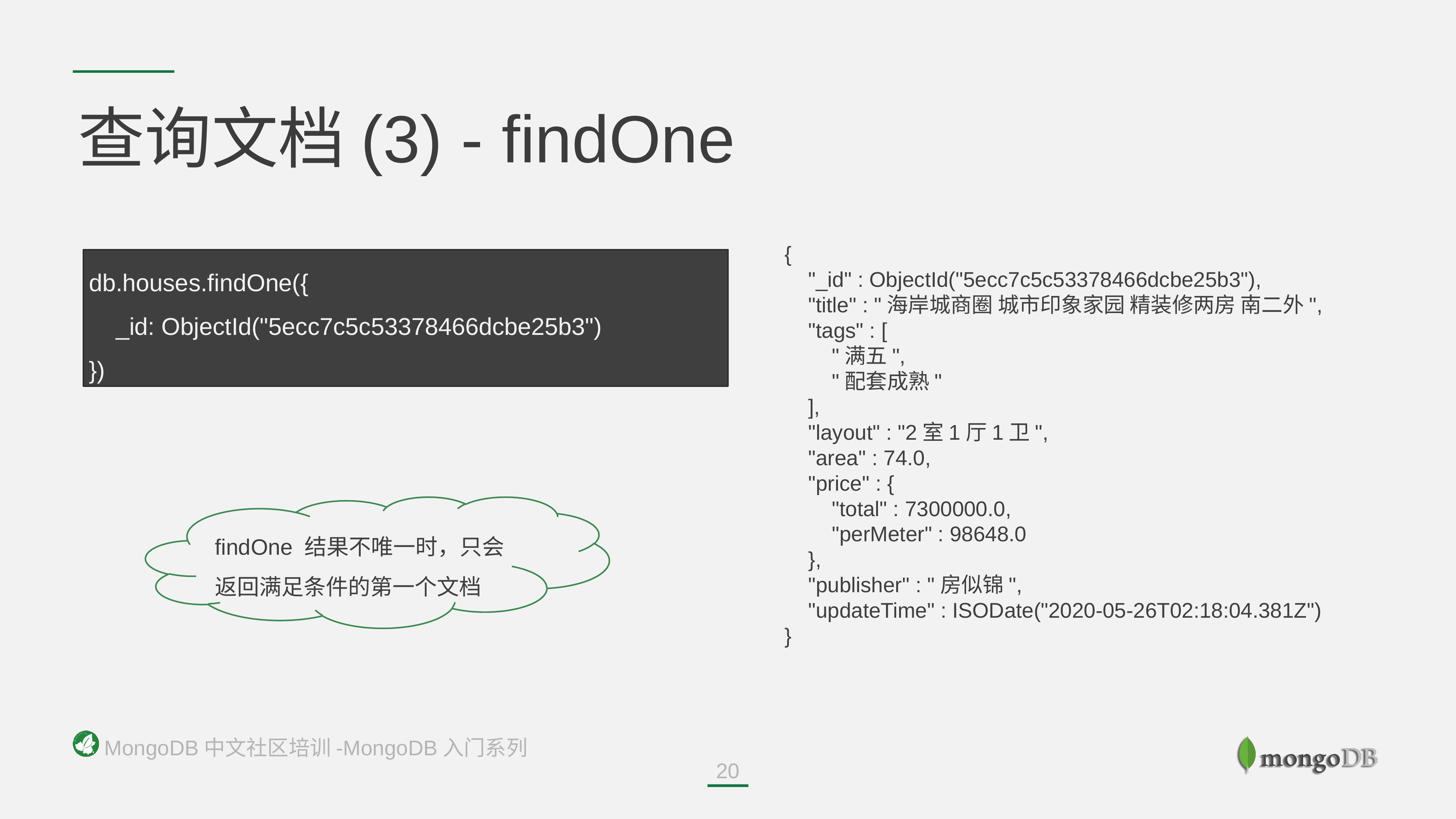

# 查询文档(3) - findOne
{
    "_id" : ObjectId("5ecc7c5c53378466dcbe25b3"),
    "title" : "海岸城商圈 城市印象家园 精装修两房 南二外",
    "tags" : [
        "满五",
        "配套成熟"
    ],
    "layout" : "2室1厅1卫",
    "area" : 74.0,
    "price" : {
        "total" : 7300000.0,
        "perMeter" : 98648.0
    },
    "publisher" : "房似锦",
    "updateTime" : ISODate("2020-05-26T02:18:04.381Z")
}
db.houses.findOne({
    _id: ObjectId("5ecc7c5c53378466dcbe25b3")
})
findOne 结果不唯一时，只会返回满足条件的第一个文档